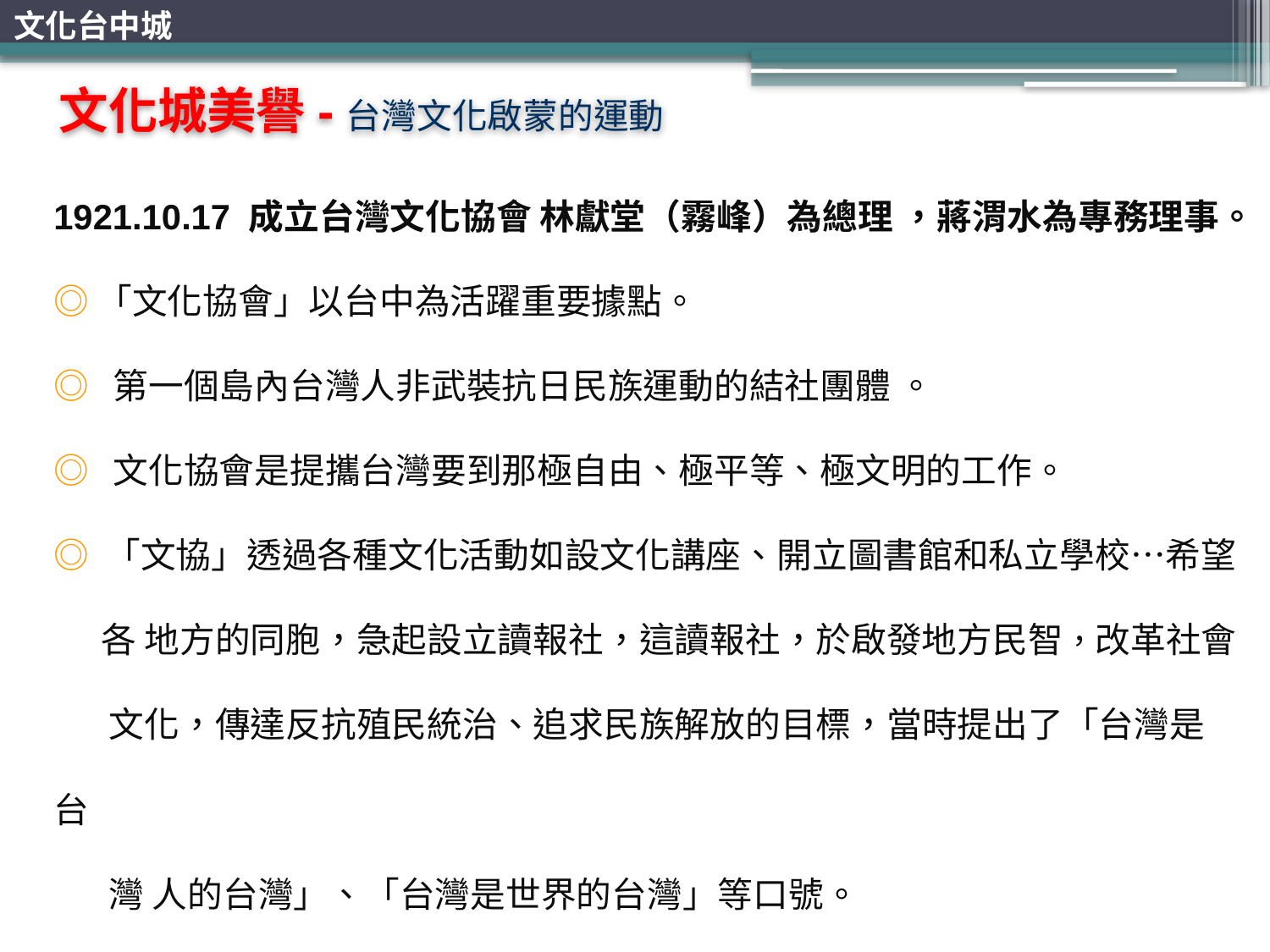

文化台中城
文化城美譽-台灣文化啟蒙的運動
1921.10.17 成立台灣文化協會 林獻堂（霧峰）為總理 ，蔣渭水為專務理事。◎ 「文化協會」以台中為活躍重要據點。
◎  第一個島內台灣人非武裝抗日民族運動的結社團體 。
◎  文化協會是提攜台灣要到那極自由、極平等、極文明的工作。
◎ 「文協」透過各種文化活動如設文化講座、開立圖書館和私立學校…希望
     各 地方的同胞，急起設立讀報社，這讀報社，於啟發地方民智，改革社會
      文化，傳達反抗殖民統治、追求民族解放的目標，當時提出了「台灣是台
      灣 人的台灣」、「台灣是世界的台灣」等口號。